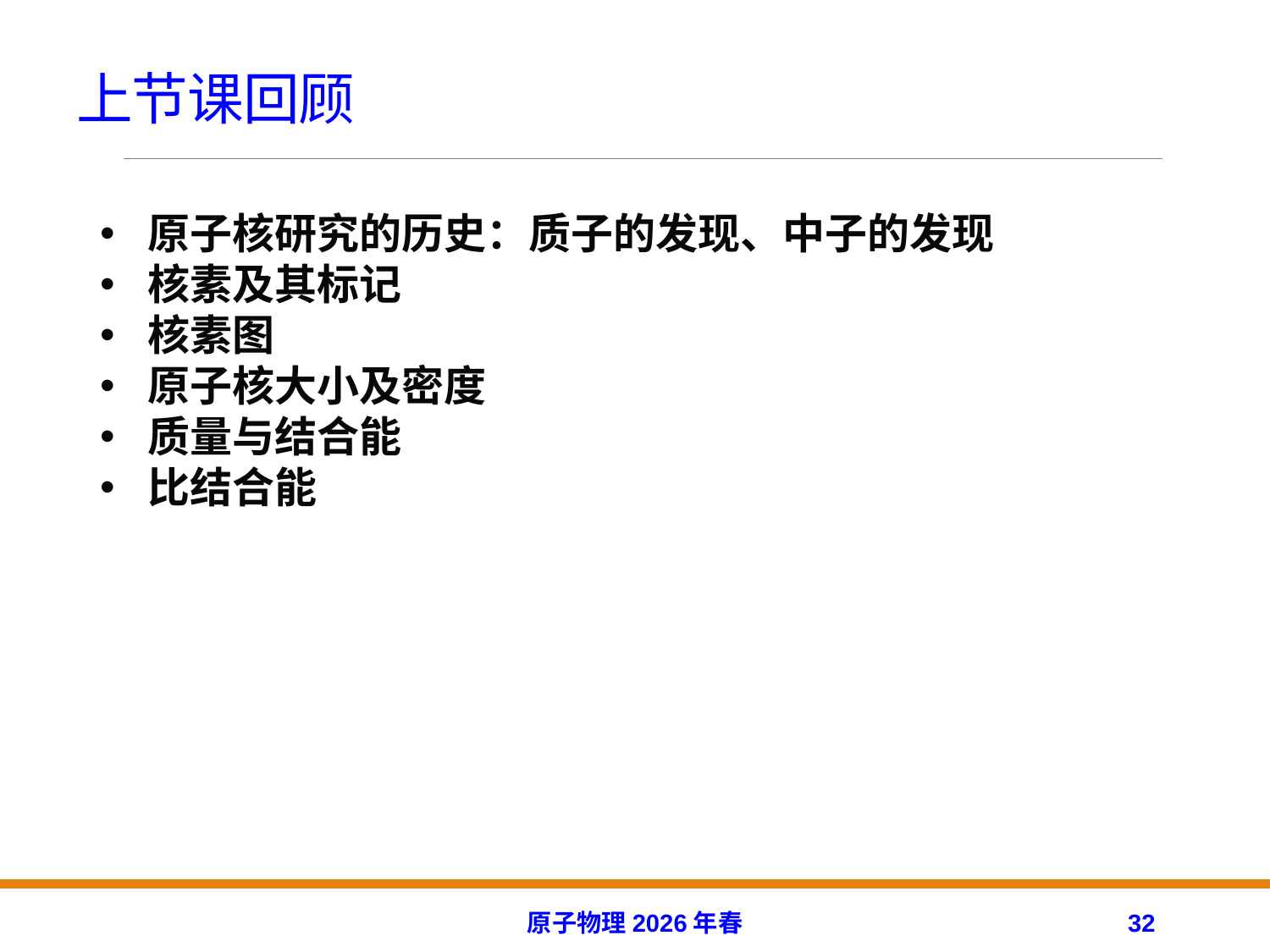

# 上节课回顾
原子核研究的历史：质子的发现、中子的发现
核素及其标记
核素图
原子核大小及密度
质量与结合能
比结合能
原子物理2026年春
32